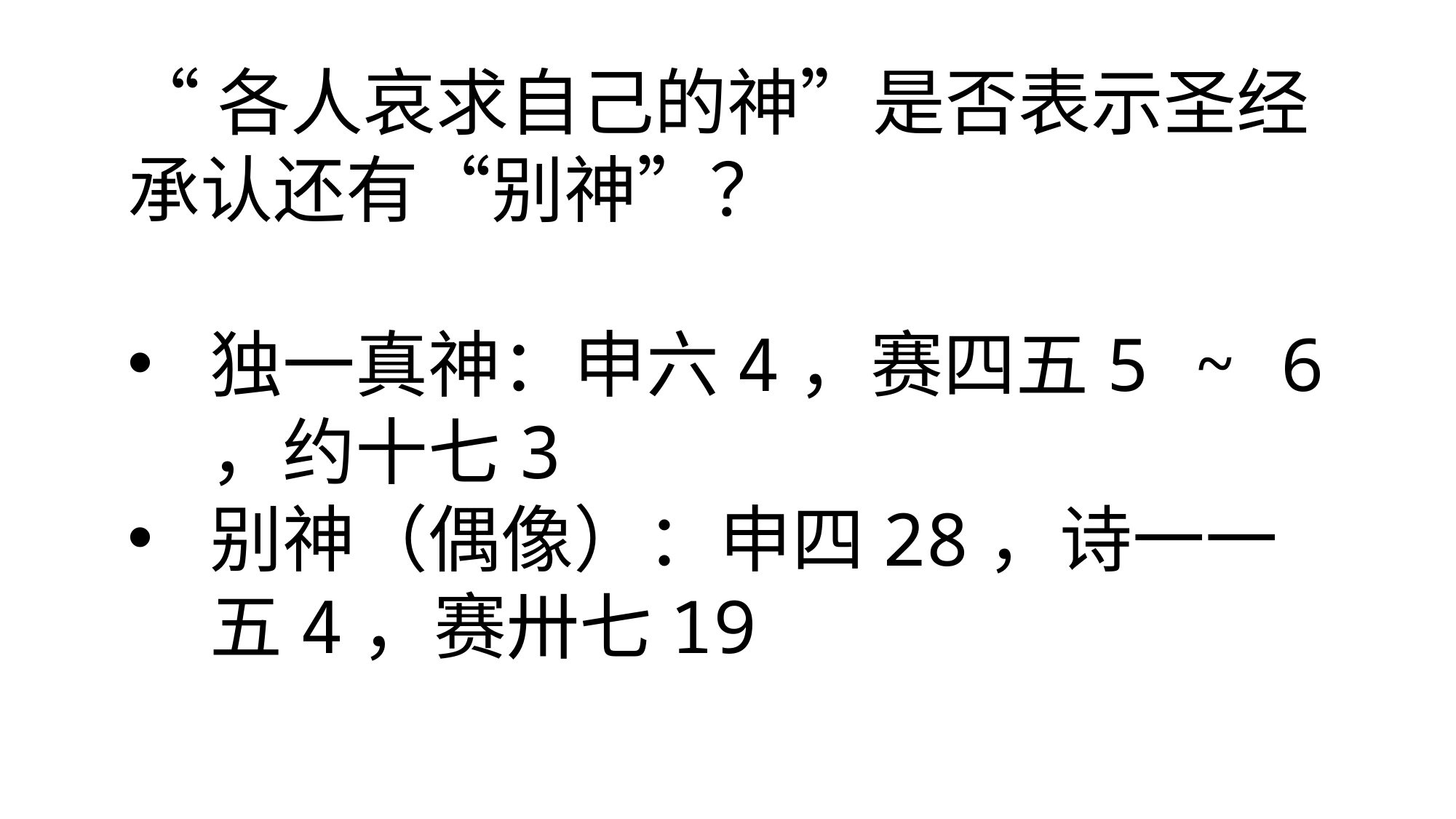

“各人哀求自己的神”是否表示圣经承认还有“别神”？

独一真神：申六4，赛四五5 ~ 6 ，约十七3
别神（偶像）：申四28，诗一一五4，赛卅七19